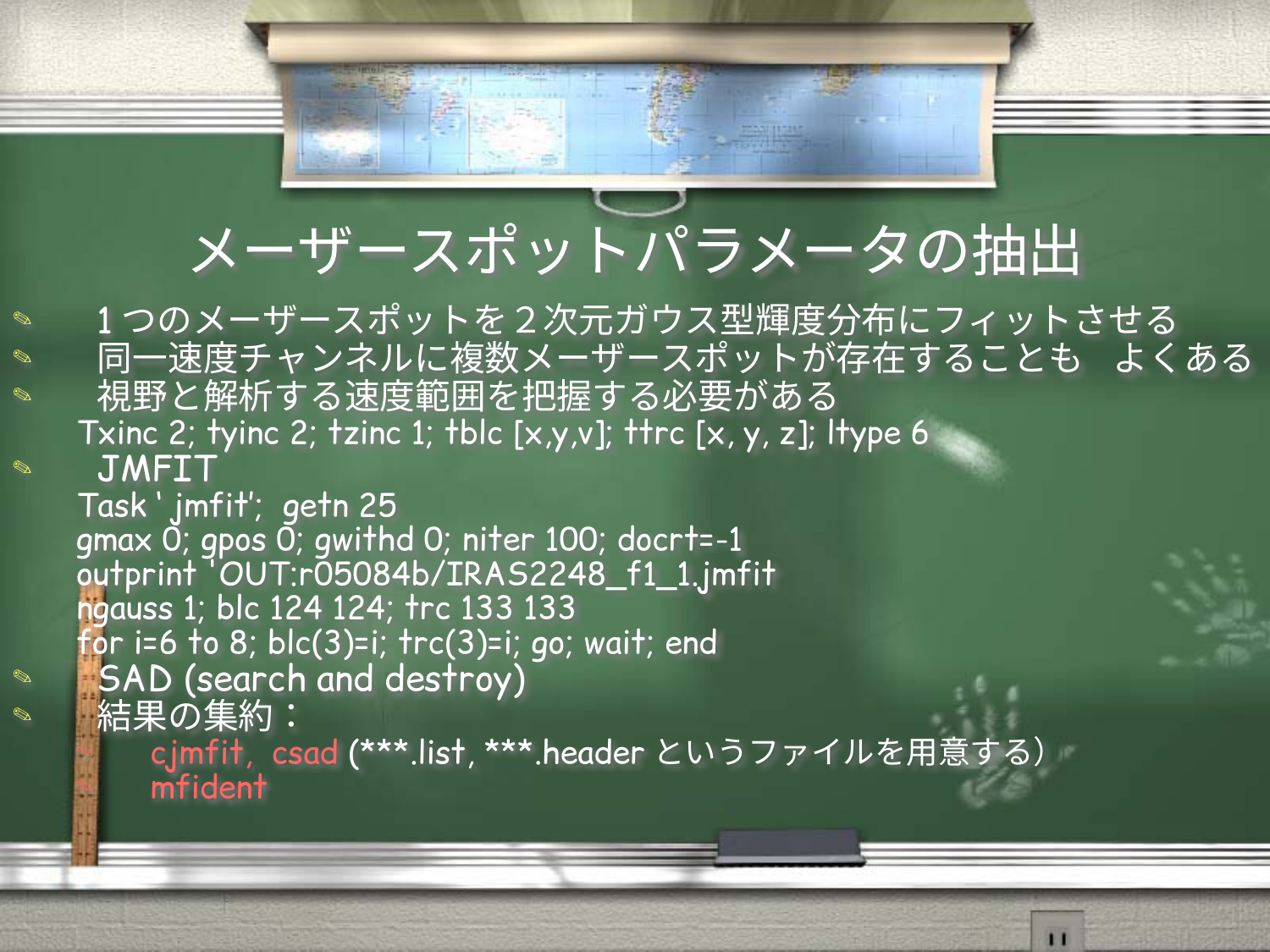

# メーザースポットパラメータの抽出
1つのメーザースポットを２次元ガウス型輝度分布にフィットさせる
同一速度チャンネルに複数メーザースポットが存在することも	よくある
視野と解析する速度範囲を把握する必要がある
Txinc 2; tyinc 2; tzinc 1; tblc [x,y,v]; ttrc [x, y, z]; ltype 6
JMFIT
Task ‘ jmfit’;  getn 25
gmax 0; gpos 0; gwithd 0; niter 100; docrt=-1
outprint 'OUT:r05084b/IRAS2248_f1_1.jmfit
ngauss 1; blc 124 124; trc 133 133
for i=6 to 8; blc(3)=i; trc(3)=i; go; wait; end
SAD (search and destroy)
結果の集約：
cjmfit,  csad (***.list, ***.headerというファイルを用意する）
mfident